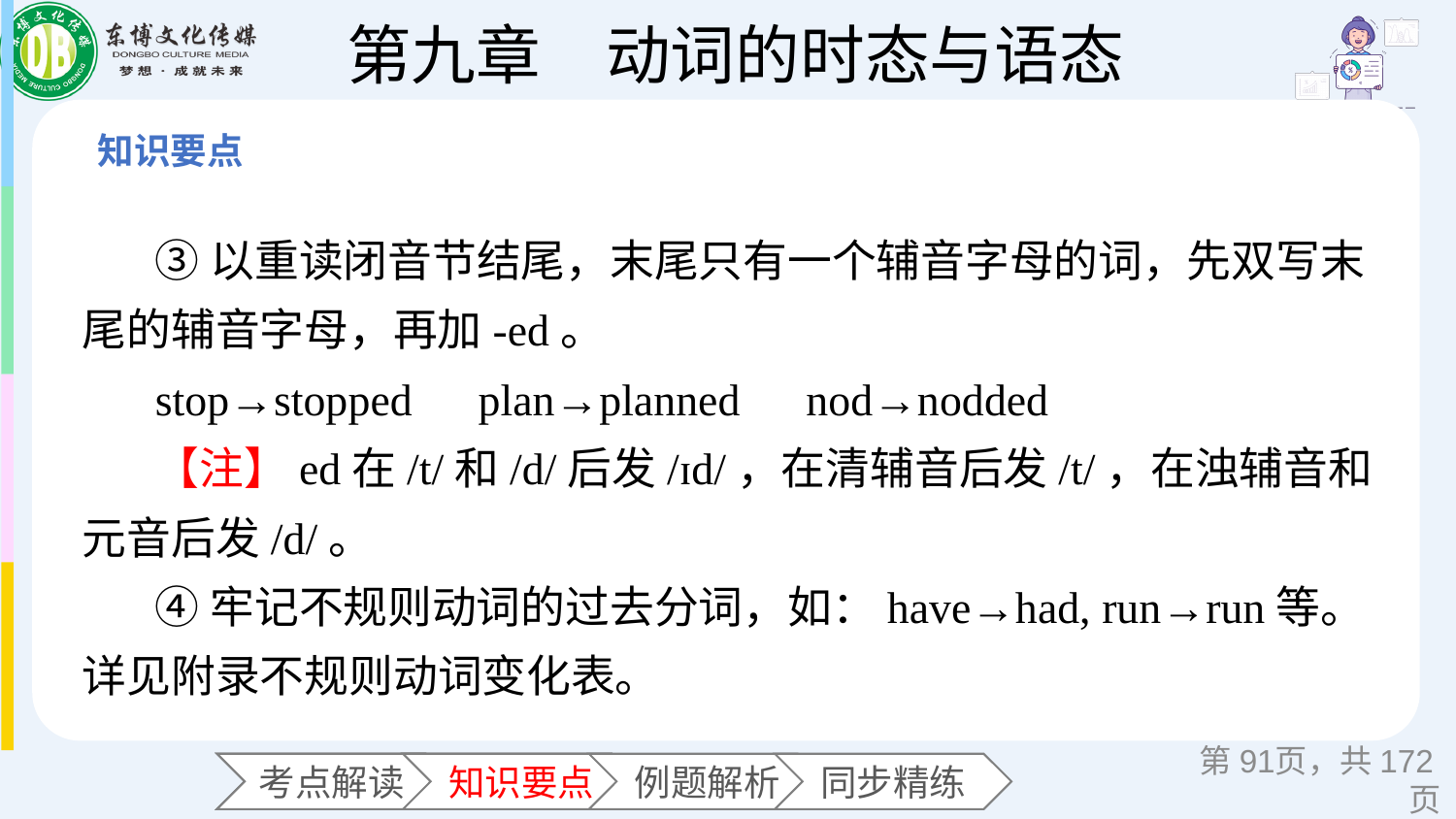

③以重读闭音节结尾，末尾只有一个辅音字母的词，先双写末尾的辅音字母，再加-ed。
stop→stopped　plan→planned　nod→nodded
【注】ed在/t/和/d/后发/ɪd/，在清辅音后发/t/，在浊辅音和元音后发/d/。
④牢记不规则动词的过去分词，如：have→had, run→run等。详见附录不规则动词变化表。
第91页，共172页